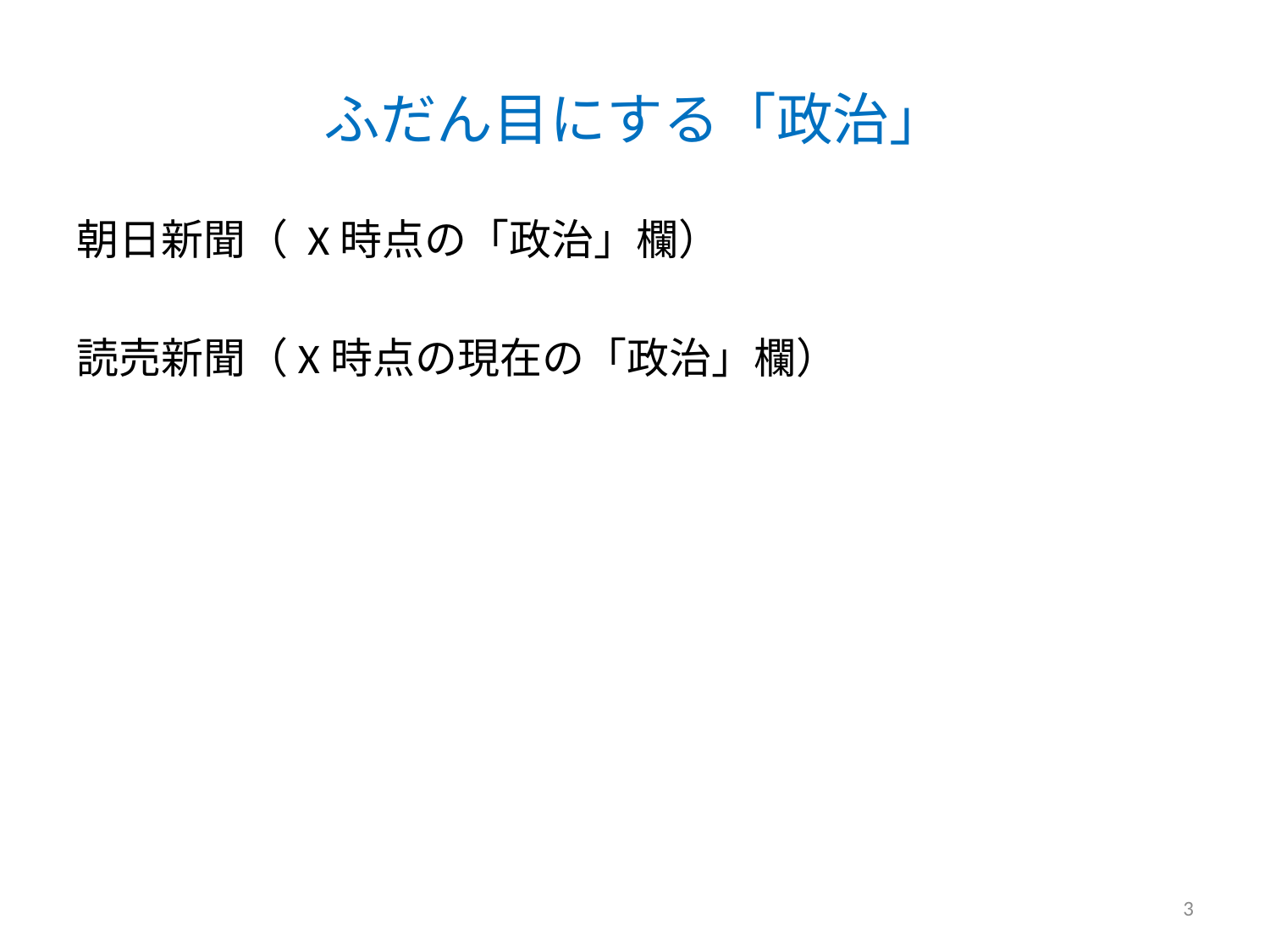

# ふだん目にする「政治」
朝日新聞（ X時点の「政治」欄）

読売新聞（X時点の現在の「政治」欄）

3